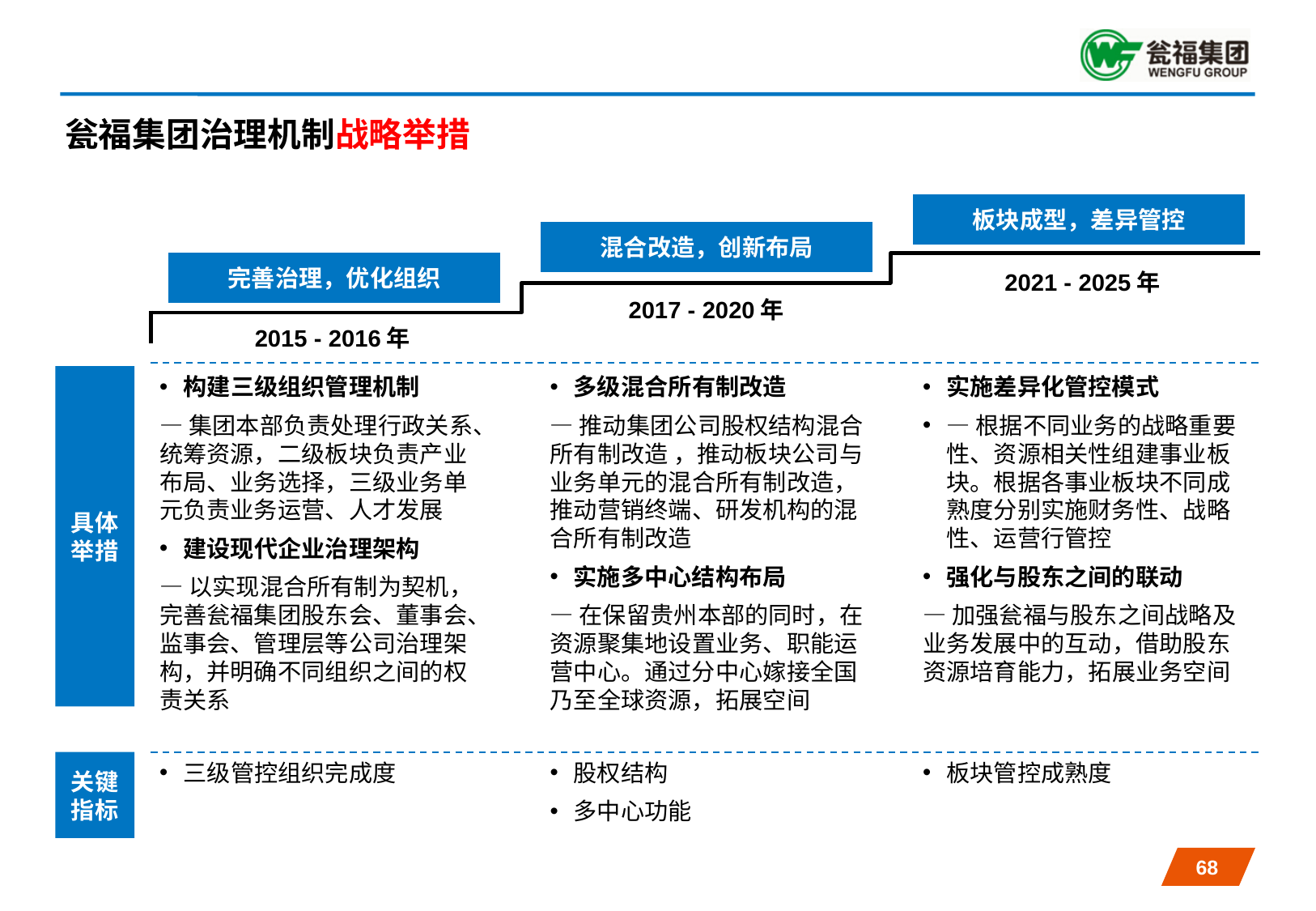

# 瓮福集团治理机制战略举措
板块成型，差异管控
混合改造，创新布局
完善治理，优化组织
2021 - 2025年
2017 - 2020年
2015 - 2016年
具体
举措
构建三级组织管理机制
—集团本部负责处理行政关系、统筹资源，二级板块负责产业布局、业务选择，三级业务单元负责业务运营、人才发展
建设现代企业治理架构
—以实现混合所有制为契机，完善瓮福集团股东会、董事会、监事会、管理层等公司治理架构，并明确不同组织之间的权责关系
多级混合所有制改造
—推动集团公司股权结构混合所有制改造 ，推动板块公司与业务单元的混合所有制改造，推动营销终端、研发机构的混合所有制改造
实施多中心结构布局
—在保留贵州本部的同时，在资源聚集地设置业务、职能运营中心。通过分中心嫁接全国乃至全球资源，拓展空间
实施差异化管控模式
—根据不同业务的战略重要性、资源相关性组建事业板块。根据各事业板块不同成熟度分别实施财务性、战略性、运营行管控
强化与股东之间的联动
—加强瓮福与股东之间战略及业务发展中的互动，借助股东资源培育能力，拓展业务空间
关键
指标
三级管控组织完成度
股权结构
多中心功能
板块管控成熟度